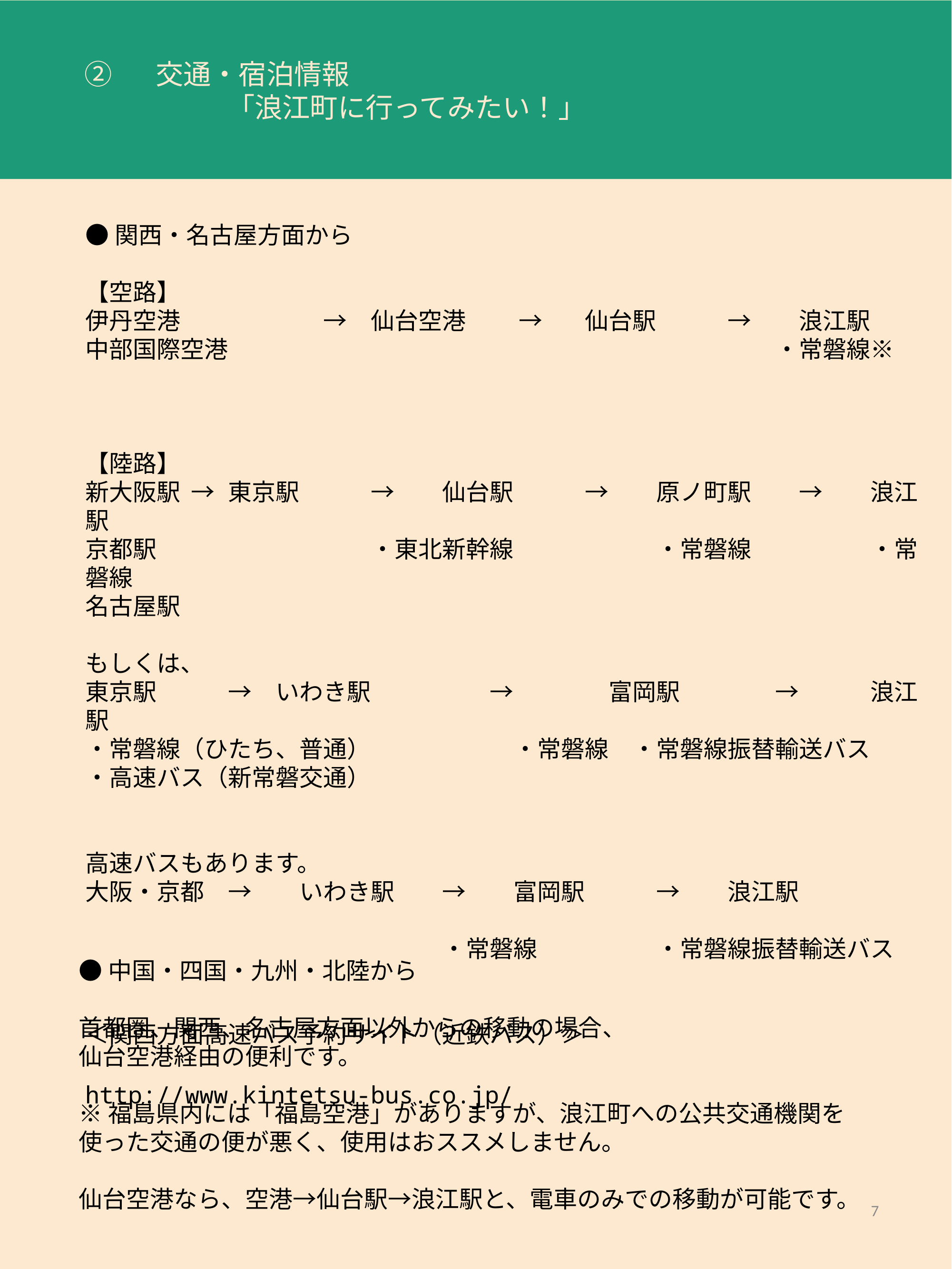

②	交通・宿泊情報
		「浪江町に行ってみたい！」

●関西・名古屋方面から
【空路】
伊丹空港	　　　　→	仙台空港	 →	仙台駅	→	浪江駅
中部国際空港						　　　　　・常磐線※

【陸路】
新大阪駅  →	東京駅	→	仙台駅	→	原ノ町駅	→	浪江駅
京都駅			・東北新幹線		・常磐線		・常磐線
名古屋駅

もしくは、
東京駅	→　いわき駅	　　→	　富岡駅　	　　→　　	浪江駅
・常磐線（ひたち、普通）		・常磐線　・常磐線振替輸送バス
・高速バス（新常磐交通）

高速バスもあります。
大阪・京都	→	いわき駅	→	富岡駅	→	浪江駅
				　　　・常磐線		・常磐線振替輸送バス

＜関西方面高速バス予約サイト（近鉄バス）＞
http://www.kintetsu-bus.co.jp/

●中国・四国・九州・北陸から
首都圏、関西、名古屋方面以外からの移動の場合、
仙台空港経由の便利です。

※福島県内には「福島空港」がありますが、浪江町への公共交通機関を使った交通の便が悪く、使用はおススメしません。
仙台空港なら、空港→仙台駅→浪江駅と、電車のみでの移動が可能です。
7